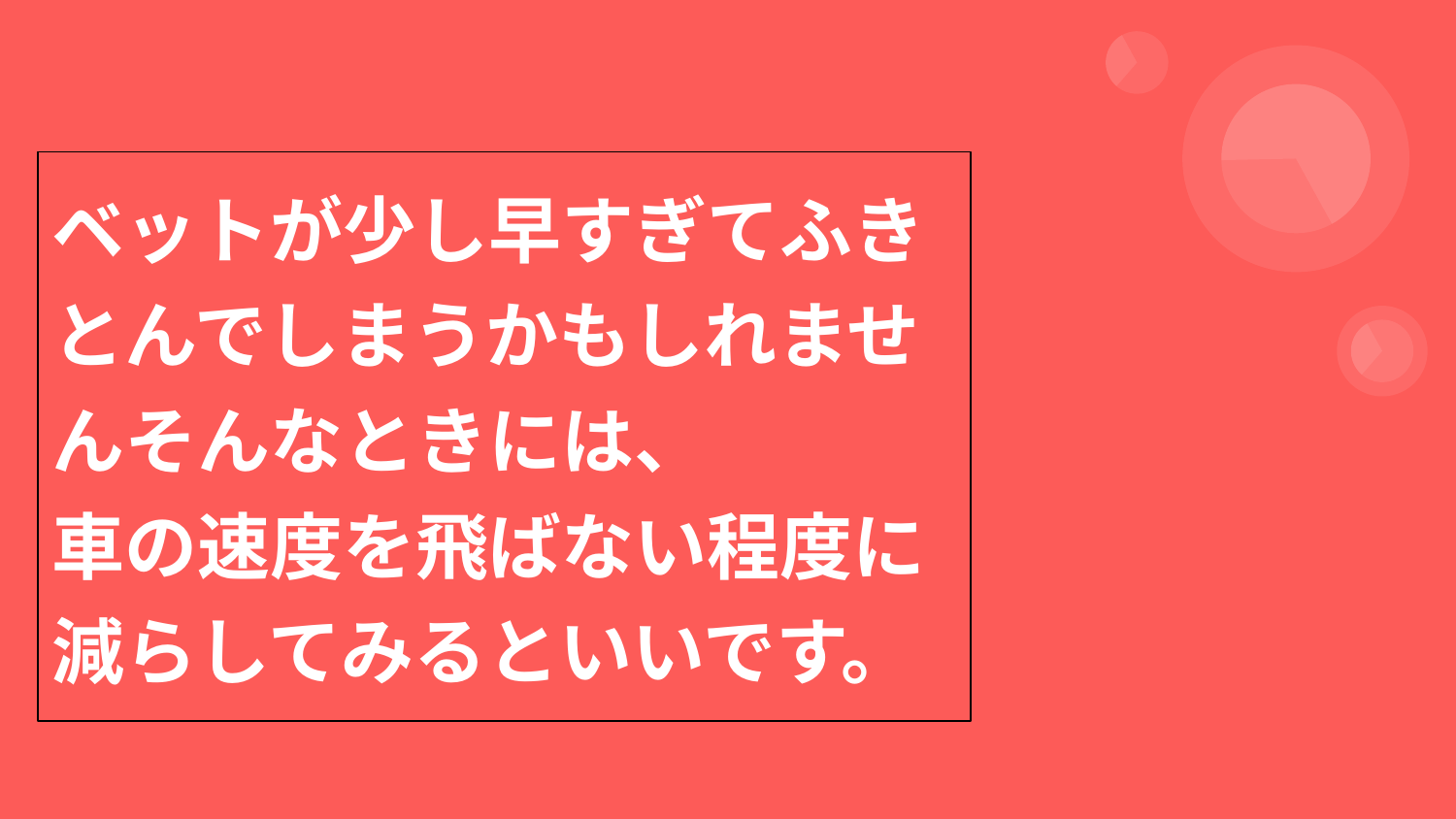

# ベットが少し早すぎてふきとんでしまうかもしれませんそんなときには、
車の速度を飛ばない程度に減らしてみるといいです。